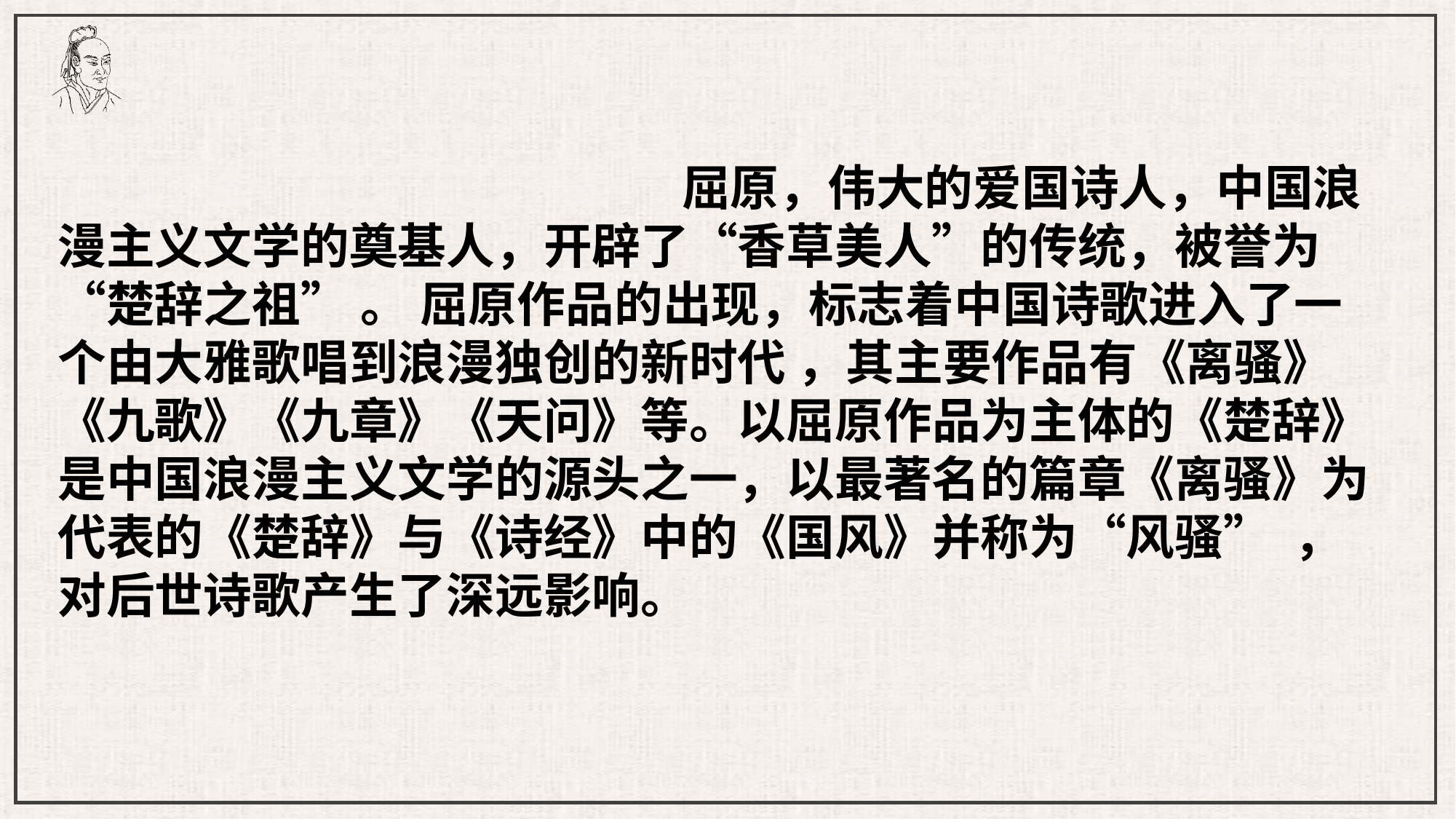

屈原，伟大的爱国诗人，中国浪漫主义文学的奠基人，开辟了“香草美人”的传统，被誉为“楚辞之祖” 。 屈原作品的出现，标志着中国诗歌进入了一个由大雅歌唱到浪漫独创的新时代 ，其主要作品有《离骚》《九歌》《九章》《天问》等。以屈原作品为主体的《楚辞》是中国浪漫主义文学的源头之一，以最著名的篇章《离骚》为代表的《楚辞》与《诗经》中的《国风》并称为“风骚”  ，对后世诗歌产生了深远影响。